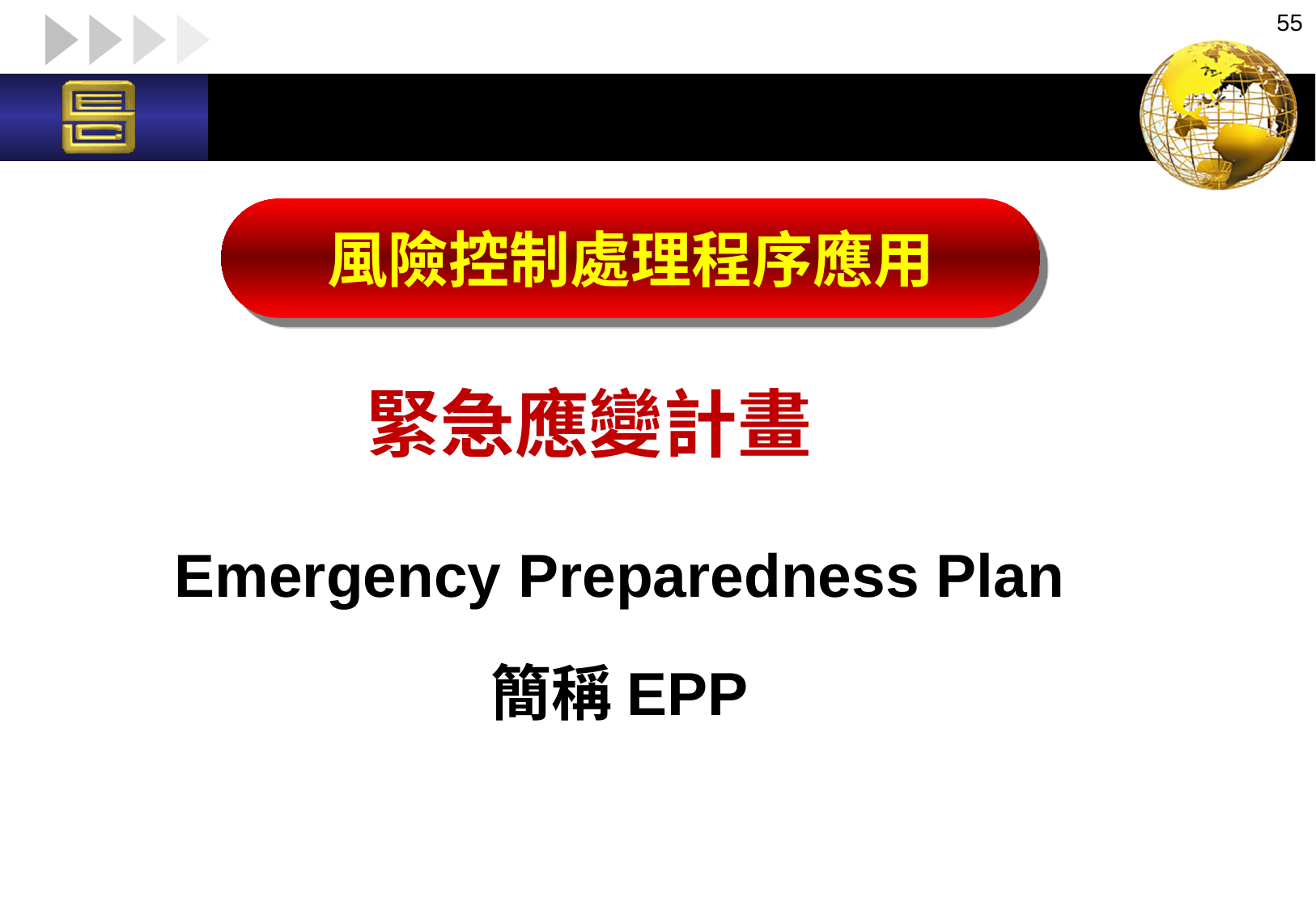

55
風險控制處理程序應用
緊急應變計畫
Emergency Preparedness Plan
簡稱EPP